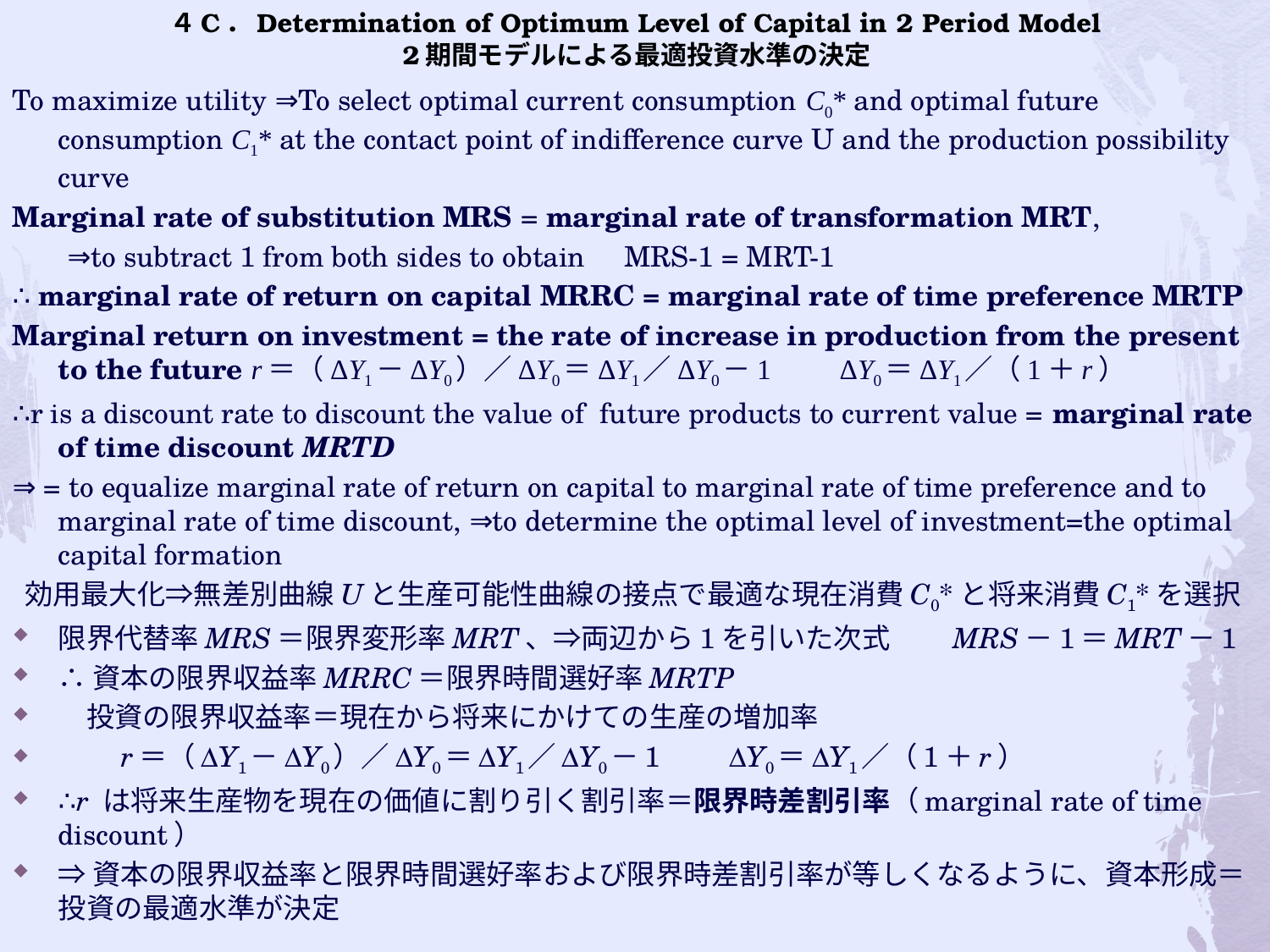

# ４C．Determination of Optimum Level of Capital in 2 Period Model 2期間モデルによる最適投資水準の決定
To maximize utility ⇒To select optimal current consumption C0* and optimal future consumption C1* at the contact point of indifference curve U and the production possibility curve
Marginal rate of substitution MRS = marginal rate of transformation MRT,
       ⇒to subtract 1 from both sides to obtain     MRS-1 = MRT-1
∴ marginal rate of return on capital MRRC = marginal rate of time preference MRTP
Marginal return on investment = the rate of increase in production from the present to the future r＝（ΔY1－ΔY0）／ΔY0＝ΔY1／ΔY0－1　　ΔY0＝ΔY1／（1＋r）
∴r is a discount rate to discount the value of  future products to current value = marginal rate of time discount MRTD
⇒ = to equalize marginal rate of return on capital to marginal rate of time preference and to marginal rate of time discount, ⇒to determine the optimal level of investment=the optimal capital formation
 効用最大化⇒無差別曲線Uと生産可能性曲線の接点で最適な現在消費C0*と将来消費C1*を選択
限界代替率MRS＝限界変形率MRT、⇒両辺から1を引いた次式　　MRS－1＝MRT－1
∴資本の限界収益率MRRC＝限界時間選好率MRTP
　投資の限界収益率＝現在から将来にかけての生産の増加率
　　r＝（ΔY1－ΔY0）／ΔY0＝ΔY1／ΔY0－1　　ΔY0＝ΔY1／（1＋r）
∴r は将来生産物を現在の価値に割り引く割引率＝限界時差割引率（marginal rate of time discount）
⇒資本の限界収益率と限界時間選好率および限界時差割引率が等しくなるように、資本形成＝投資の最適水準が決定